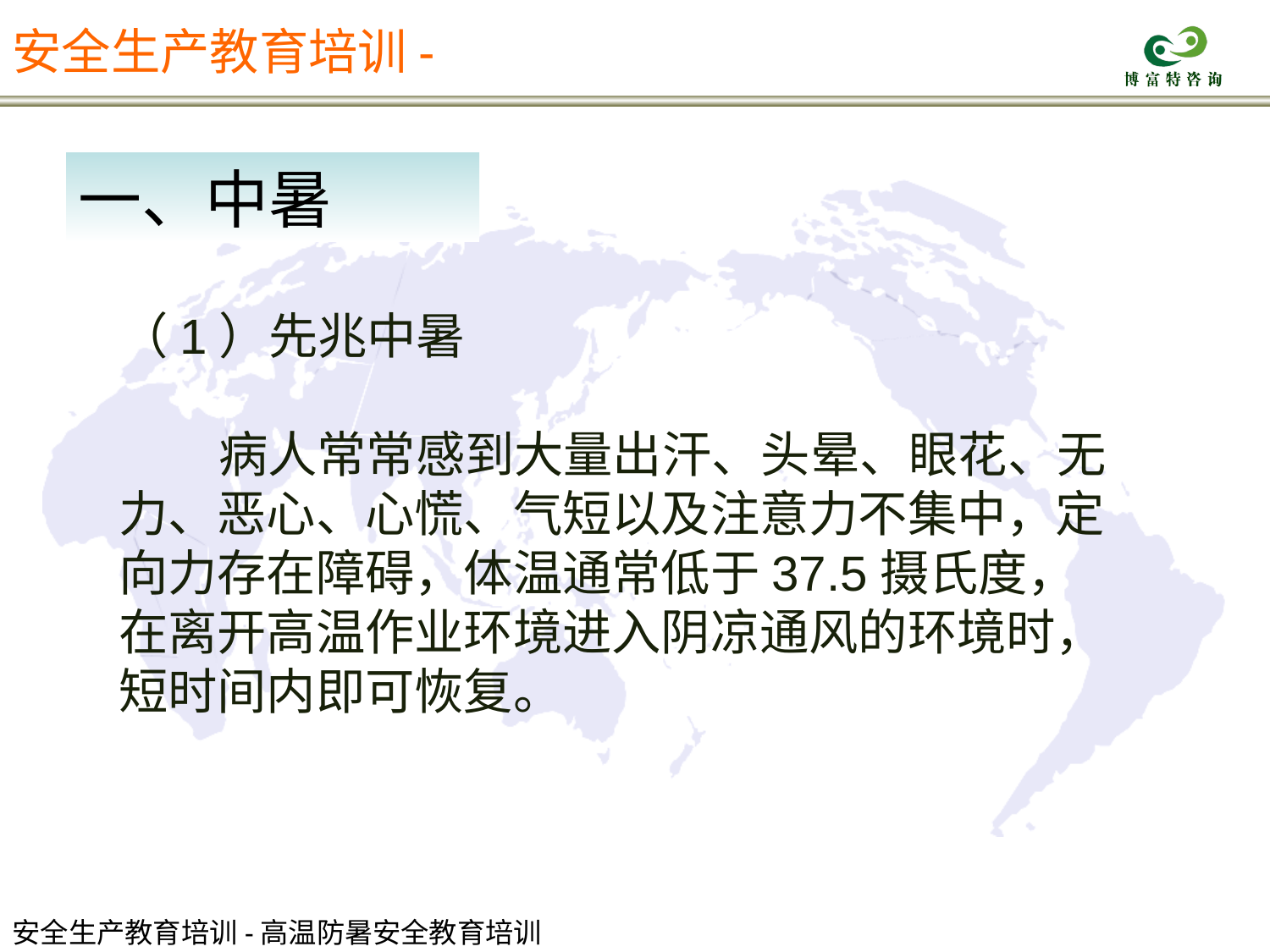

安全生产教育培训-
一、中暑
（1）先兆中暑

        病人常常感到大量出汗、头晕、眼花、无力、恶心、心慌、气短以及注意力不集中，定向力存在障碍，体温通常低于37.5摄氏度，在离开高温作业环境进入阴凉通风的环境时，短时间内即可恢复。
8
安全生产教育培训-高温防暑安全教育培训